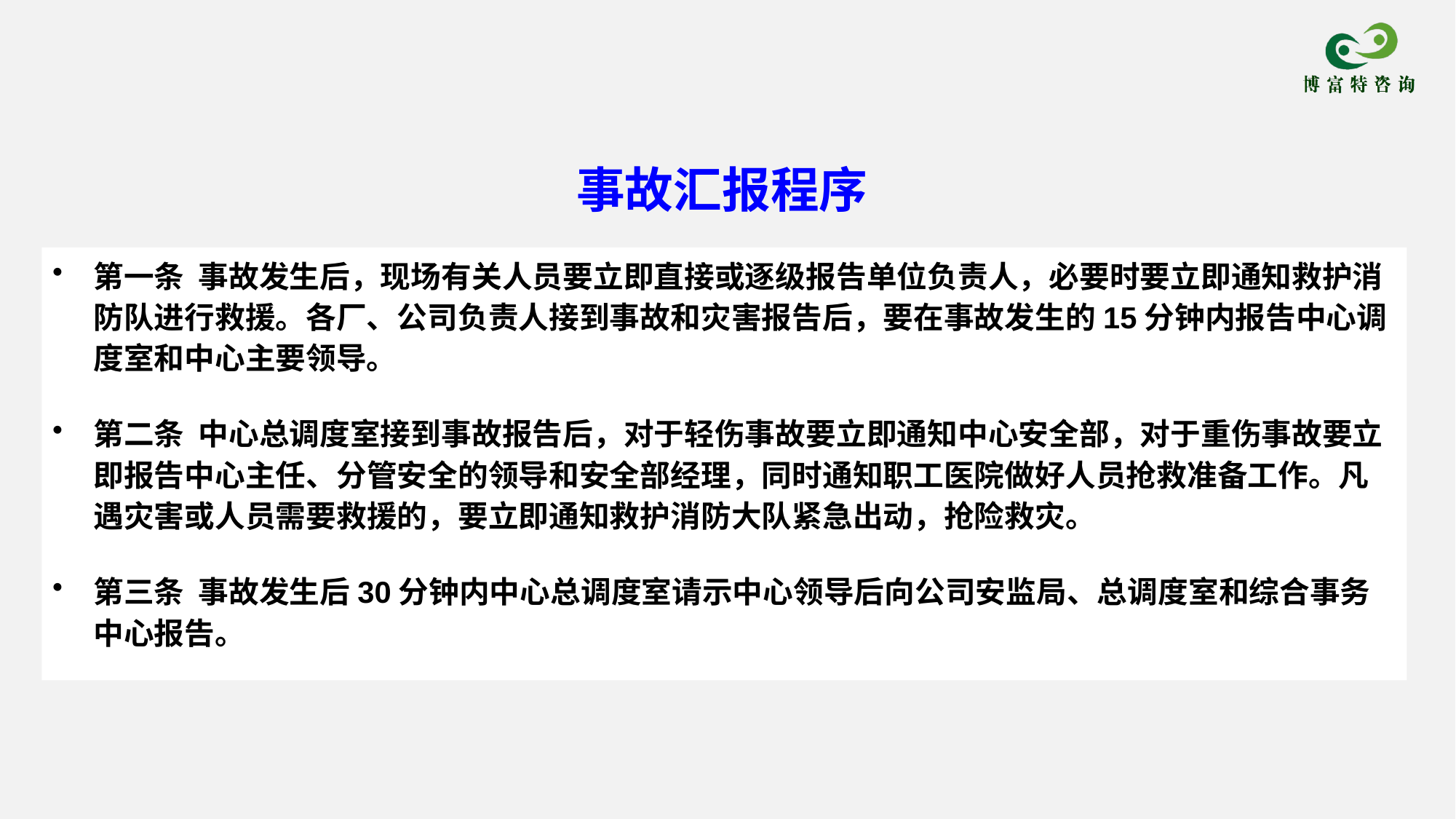

事故汇报程序
第一条  事故发生后，现场有关人员要立即直接或逐级报告单位负责人，必要时要立即通知救护消防队进行救援。各厂、公司负责人接到事故和灾害报告后，要在事故发生的15分钟内报告中心调度室和中心主要领导。

第二条  中心总调度室接到事故报告后，对于轻伤事故要立即通知中心安全部，对于重伤事故要立即报告中心主任、分管安全的领导和安全部经理，同时通知职工医院做好人员抢救准备工作。凡遇灾害或人员需要救援的，要立即通知救护消防大队紧急出动，抢险救灾。

第三条  事故发生后30分钟内中心总调度室请示中心领导后向公司安监局、总调度室和综合事务中心报告。